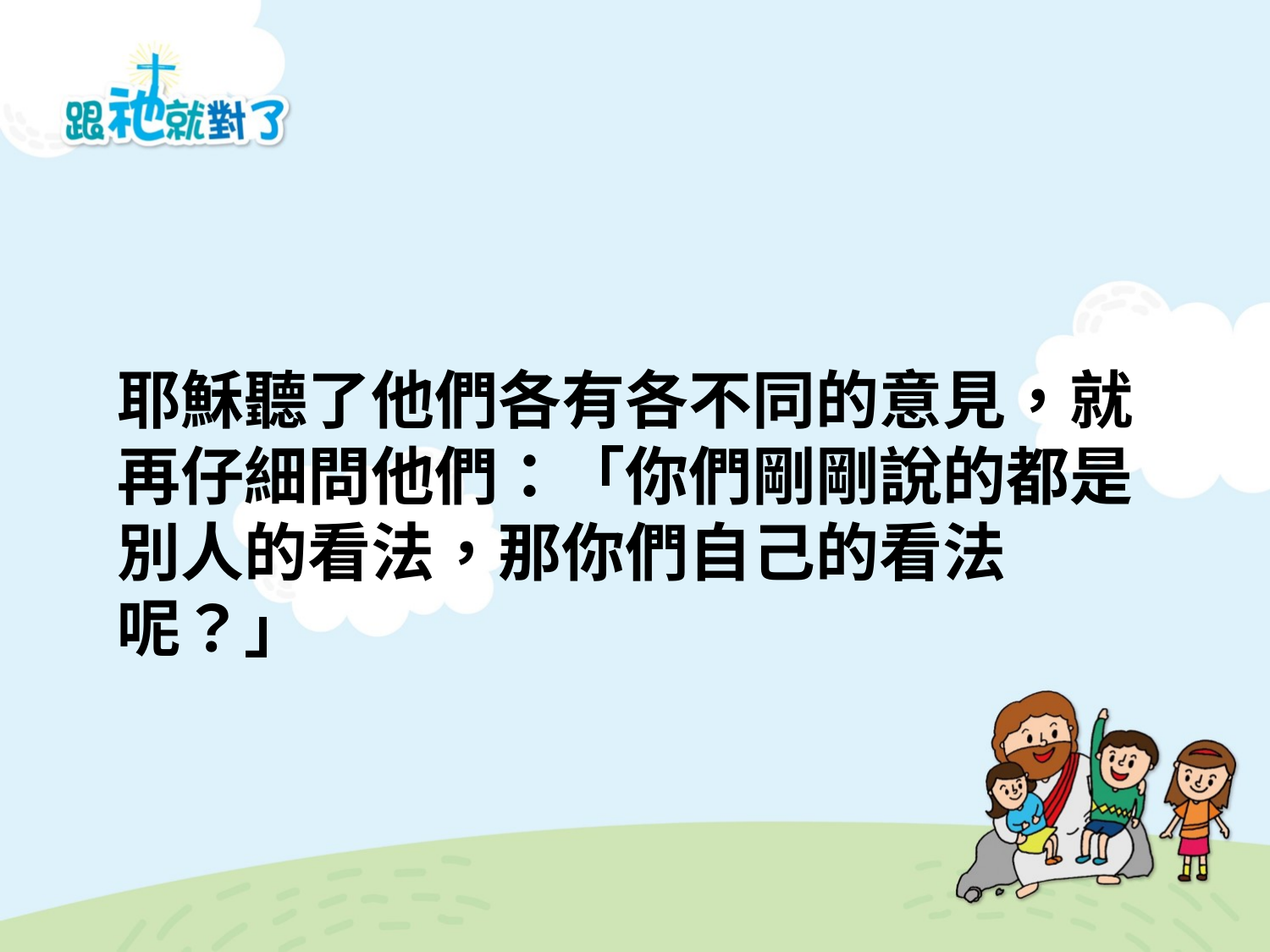

耶穌聽了他們各有各不同的意見，就再仔細問他們：「你們剛剛說的都是別人的看法，那你們自己的看法呢？」